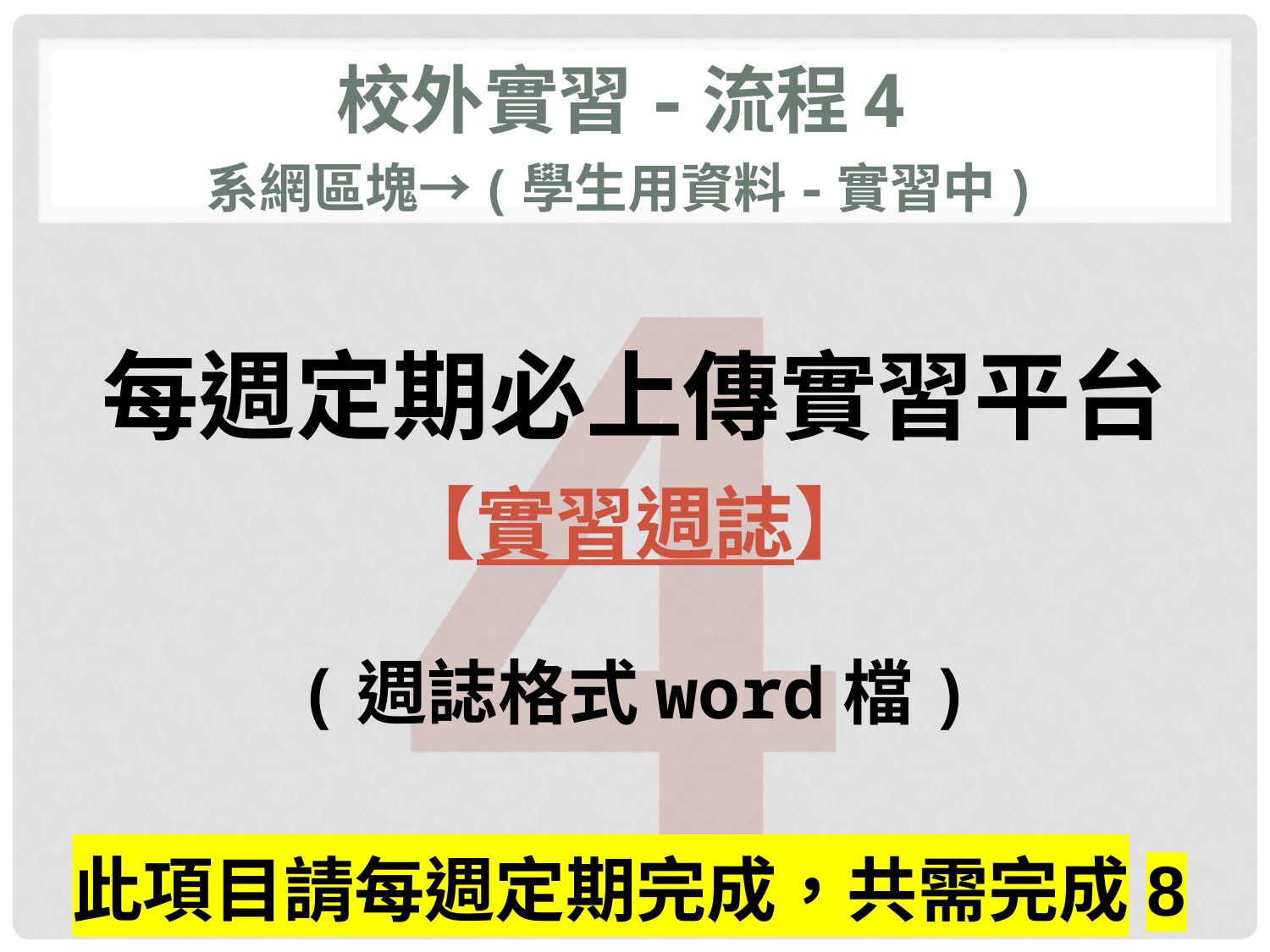

4
校外實習-流程4
系網區塊→(學生用資料-實習中)
每週定期必上傳實習平台

(週誌格式word檔)
【實習週誌】
此項目請每週定期完成，共需完成8篇